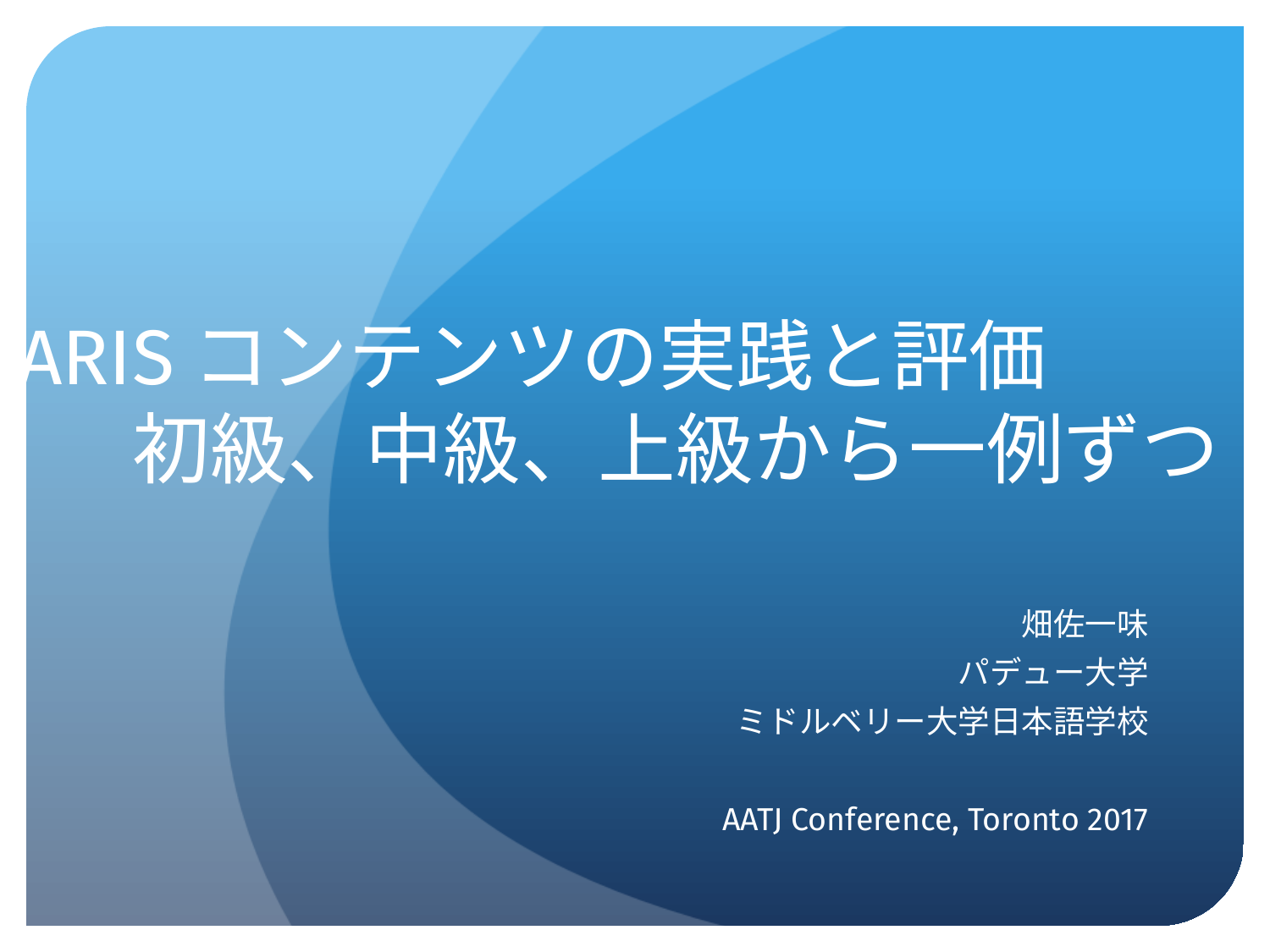

# ARISコンテンツの実践と評価 　　初級、中級、上級から一例ずつ
畑佐一味
パデュー大学
ミドルベリー大学日本語学校

AATJ Conference, Toronto 2017